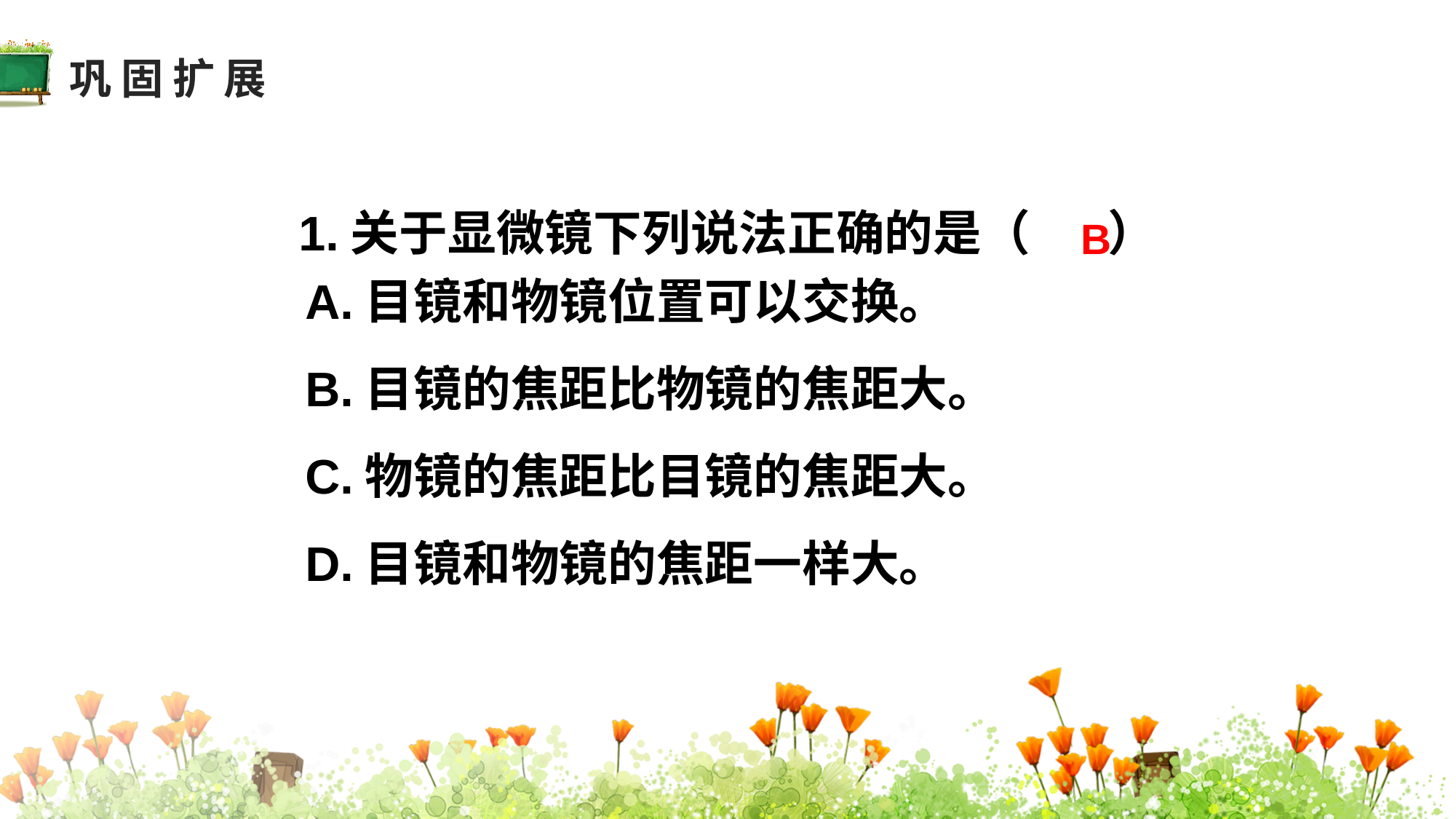

巩固扩展

A.目镜和物镜位置可以交换。
B.目镜的焦距比物镜的焦距大。
C.物镜的焦距比目镜的焦距大。
D.目镜和物镜的焦距一样大。
1.关于显微镜下列说法正确的是（       ）
B